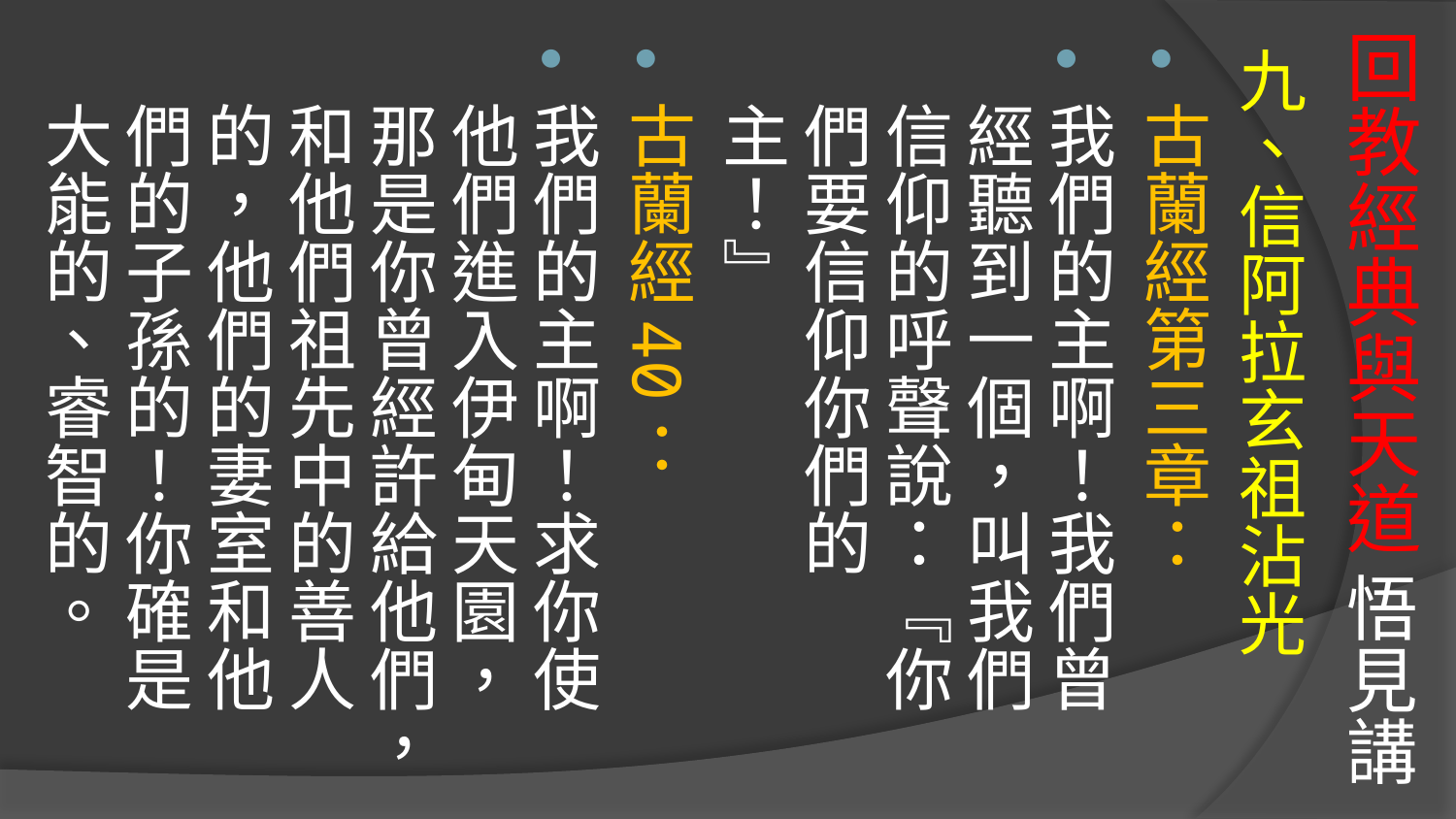

# 回教經典與天道 悟見講
九、信阿拉玄祖沾光
古蘭經第三章：
我們的主啊！我們曾經聽到一個，叫我們信仰的呼聲說：『你們要信仰你們的主！』
古蘭經40：
我們的主啊！求你使他們進入伊甸天園，那是你曾經許給他們，和他們祖先中的善人的，他們的妻室和他們的子孫的！你確是大能的、睿智的。